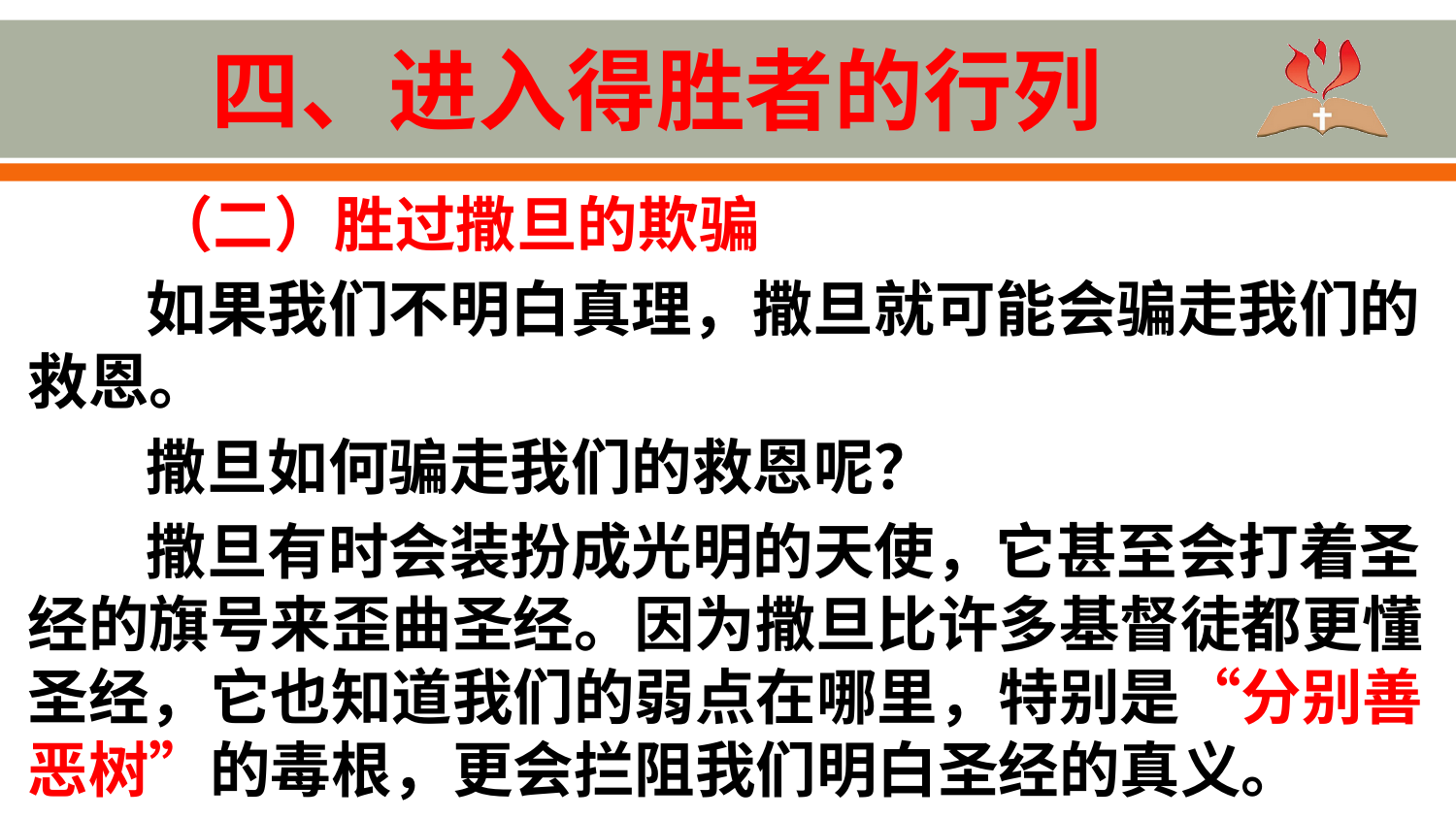

# 四、进入得胜者的行列
        （二）胜过撒旦的欺骗
如果我们不明白真理，撒旦就可能会骗走我们的救恩。
撒旦如何骗走我们的救恩呢？
撒旦有时会装扮成光明的天使，它甚至会打着圣经的旗号来歪曲圣经。因为撒旦比许多基督徒都更懂圣经，它也知道我们的弱点在哪里，特别是“分别善恶树”的毒根，更会拦阻我们明白圣经的真义。

48